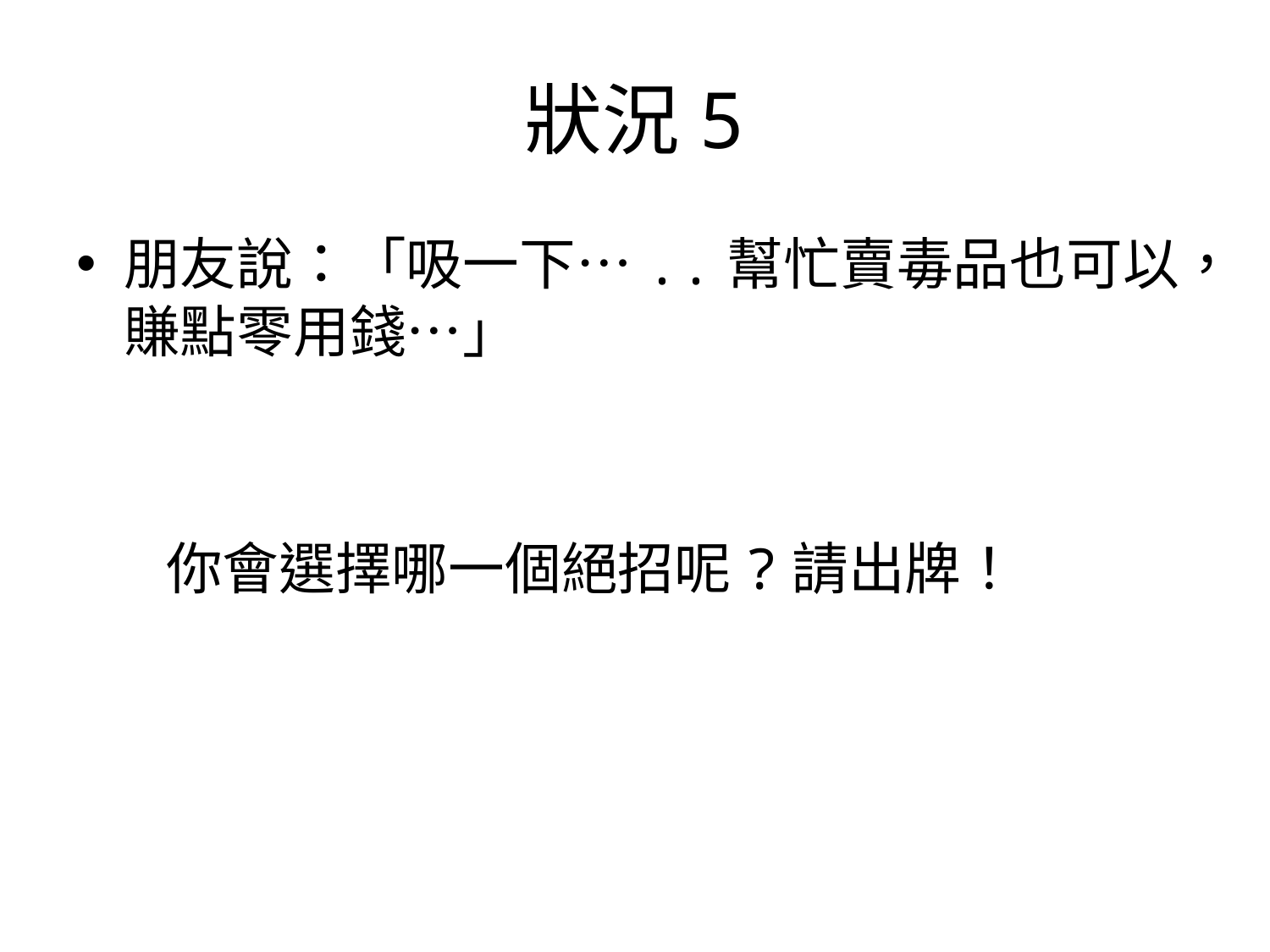

# 狀況5
朋友說：「吸一下…..幫忙賣毒品也可以，賺點零用錢…」

      你會選擇哪一個絕招呢?請出牌！